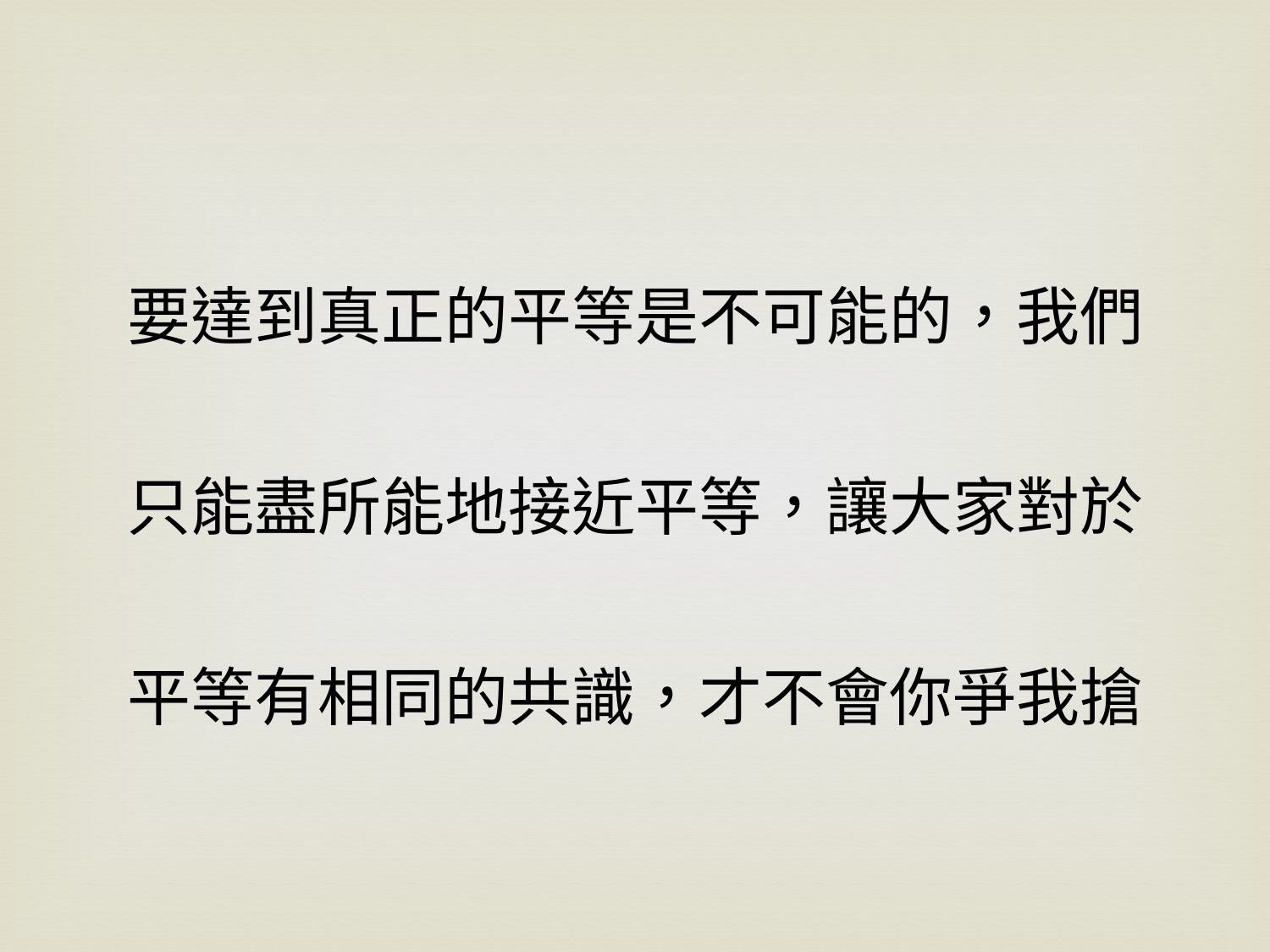

要達到真正的平等是不可能的，我們只能盡所能地接近平等，讓大家對於平等有相同的共識，才不會你爭我搶